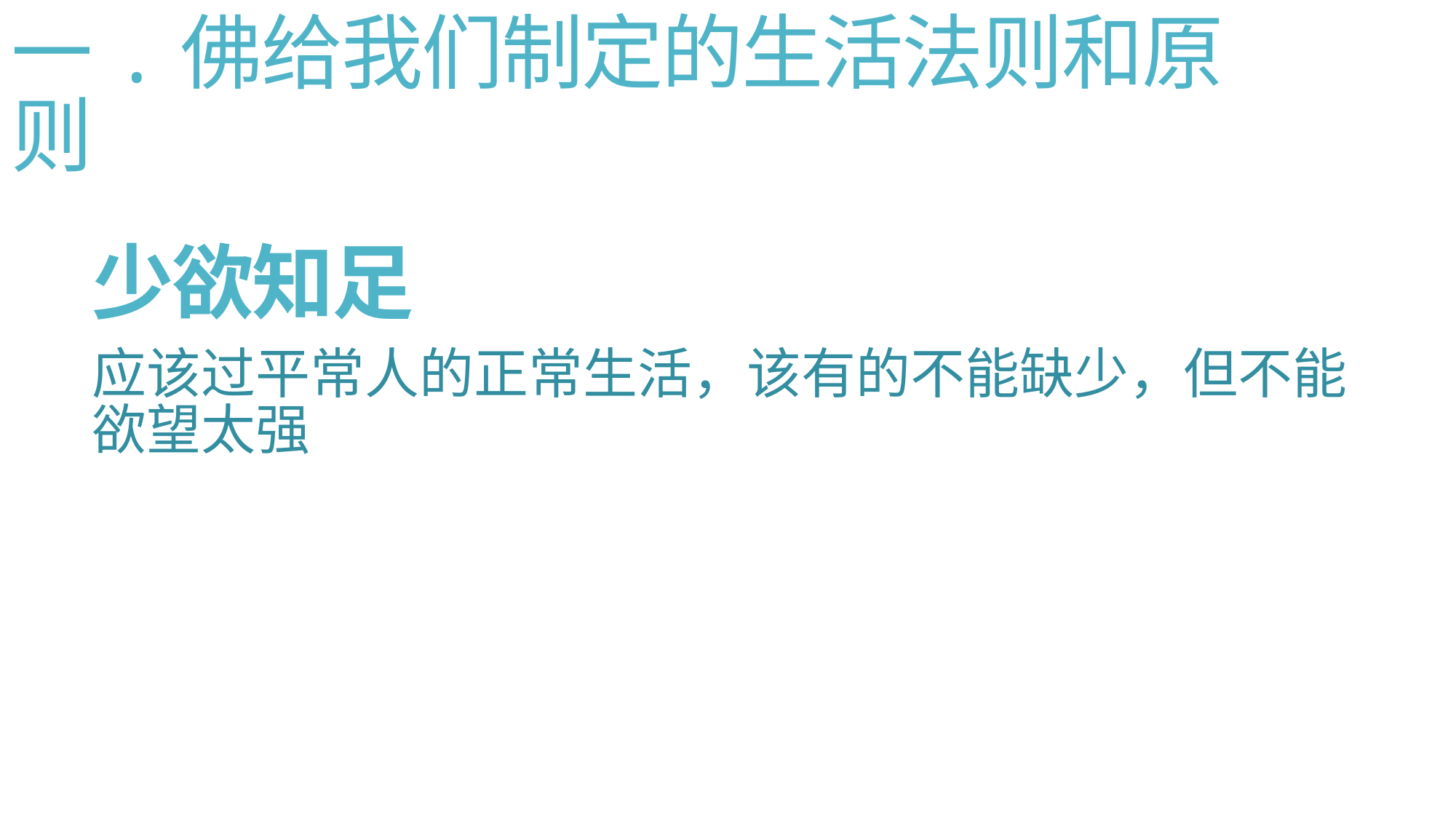

# 一.佛给我们制定的生活法则和原则
少欲知足
应该过平常人的正常生活，该有的不能缺少，但不能 欲望太强